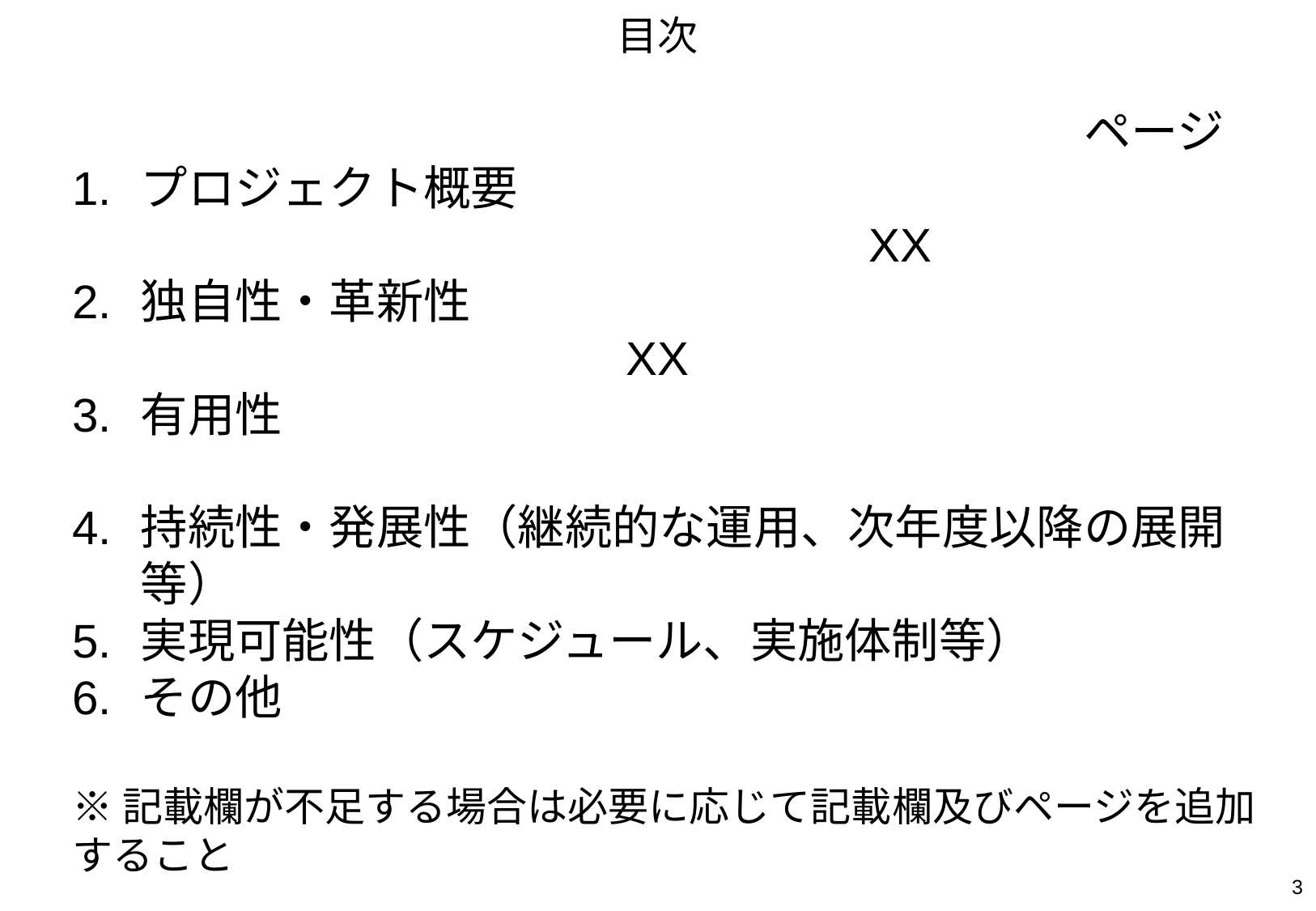

# 目次
ページ
プロジェクト概要												XX
独自性・革新性	　　										XX
有用性
持続性・発展性（継続的な運用、次年度以降の展開等）
実現可能性（スケジュール、実施体制等）
その他
※記載欄が不足する場合は必要に応じて記載欄及びページを追加すること
3